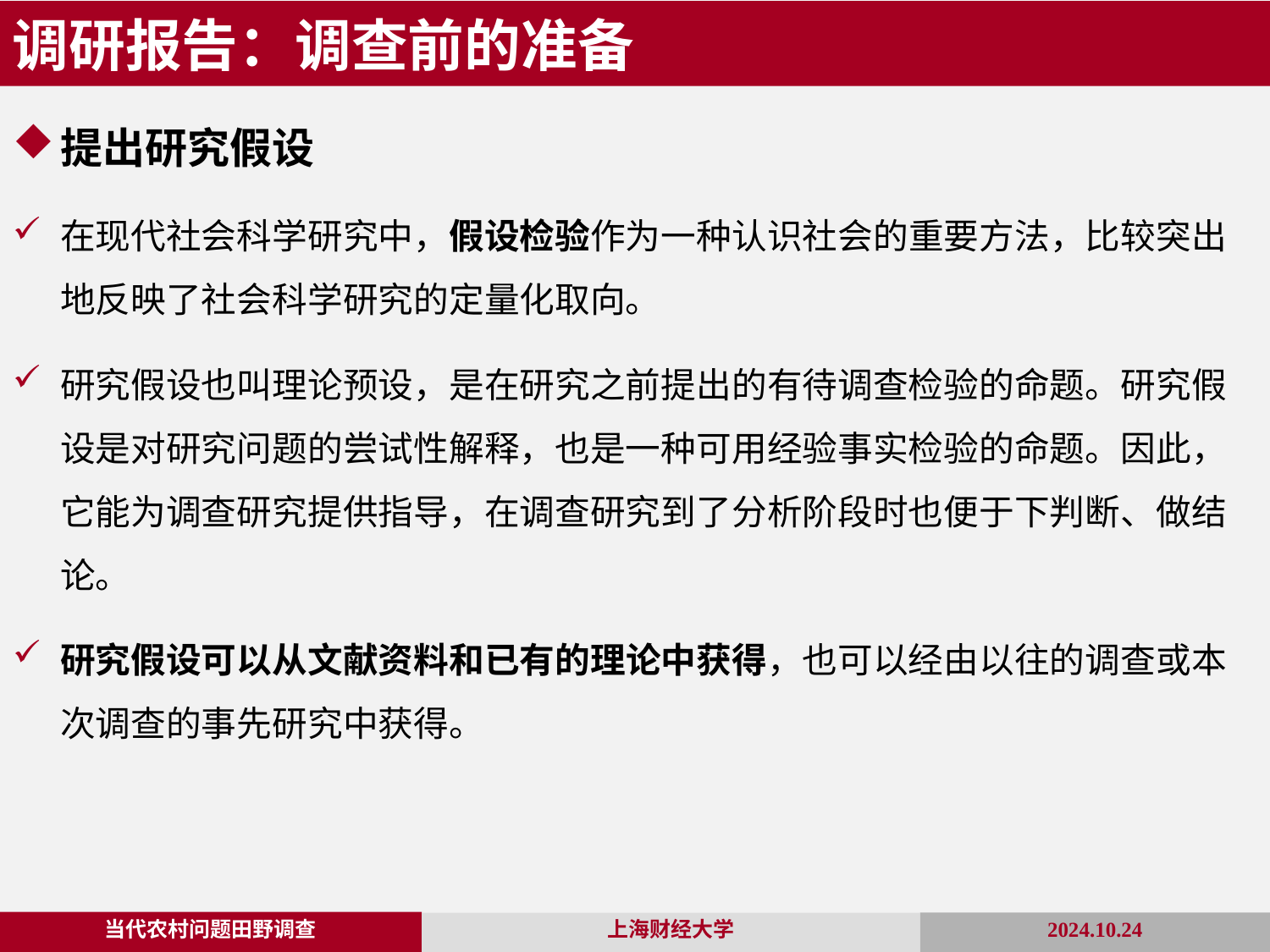

调研报告：调查前的准备
提出研究假设
在现代社会科学研究中，假设检验作为一种认识社会的重要方法，比较突出地反映了社会科学研究的定量化取向。
研究假设也叫理论预设，是在研究之前提出的有待调查检验的命题。研究假设是对研究问题的尝试性解释，也是一种可用经验事实检验的命题。因此，它能为调查研究提供指导，在调查研究到了分析阶段时也便于下判断、做结论。
研究假设可以从文献资料和已有的理论中获得，也可以经由以往的调查或本次调查的事先研究中获得。
当代农村问题田野调查
2024.10.24
上海财经大学